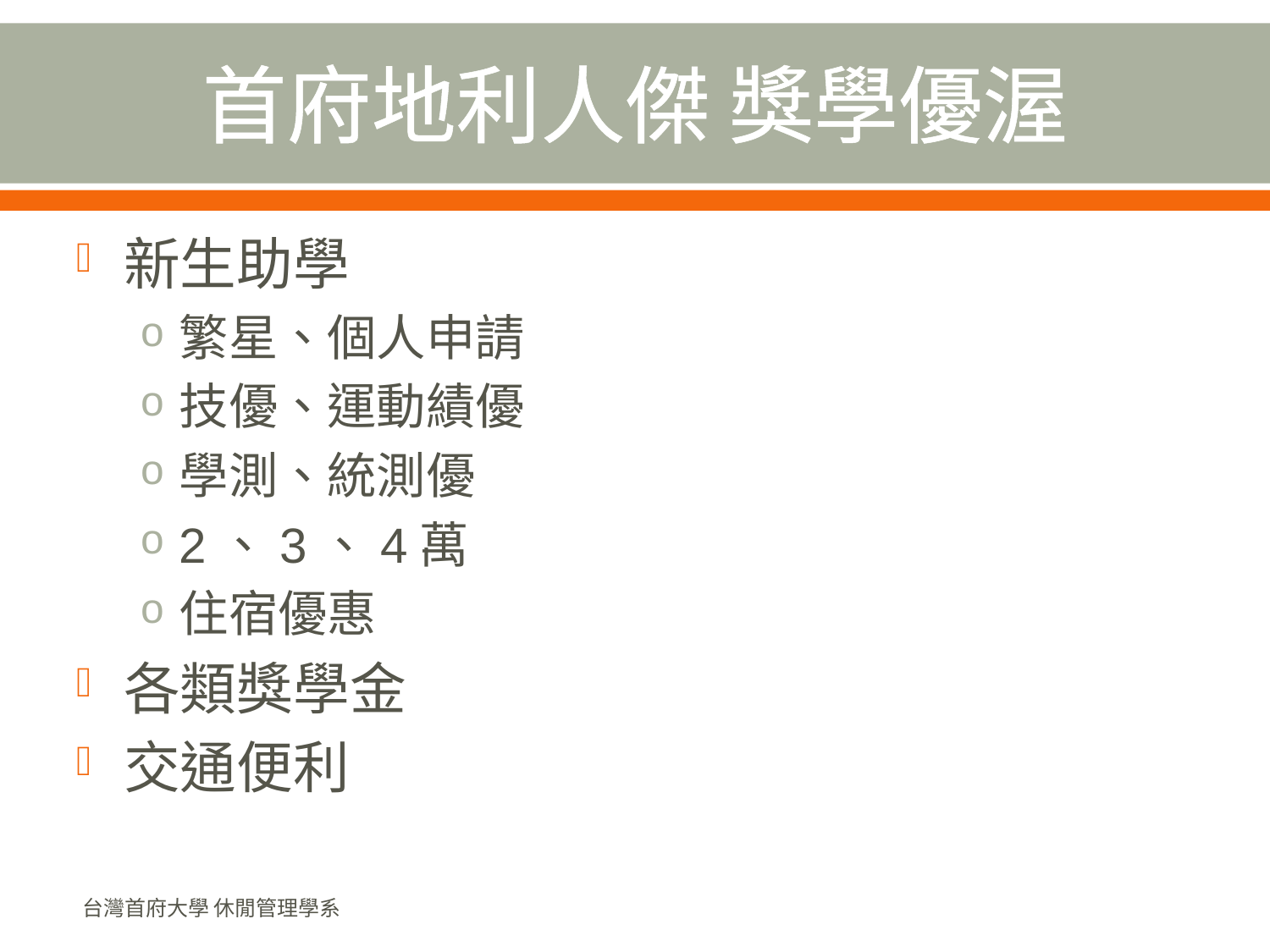

# 首府地利人傑 獎學優渥
新生助學
繁星、個人申請
技優、運動績優
學測、統測優
2、3、4萬
住宿優惠
各類獎學金
交通便利
台灣首府大學 休閒管理學系